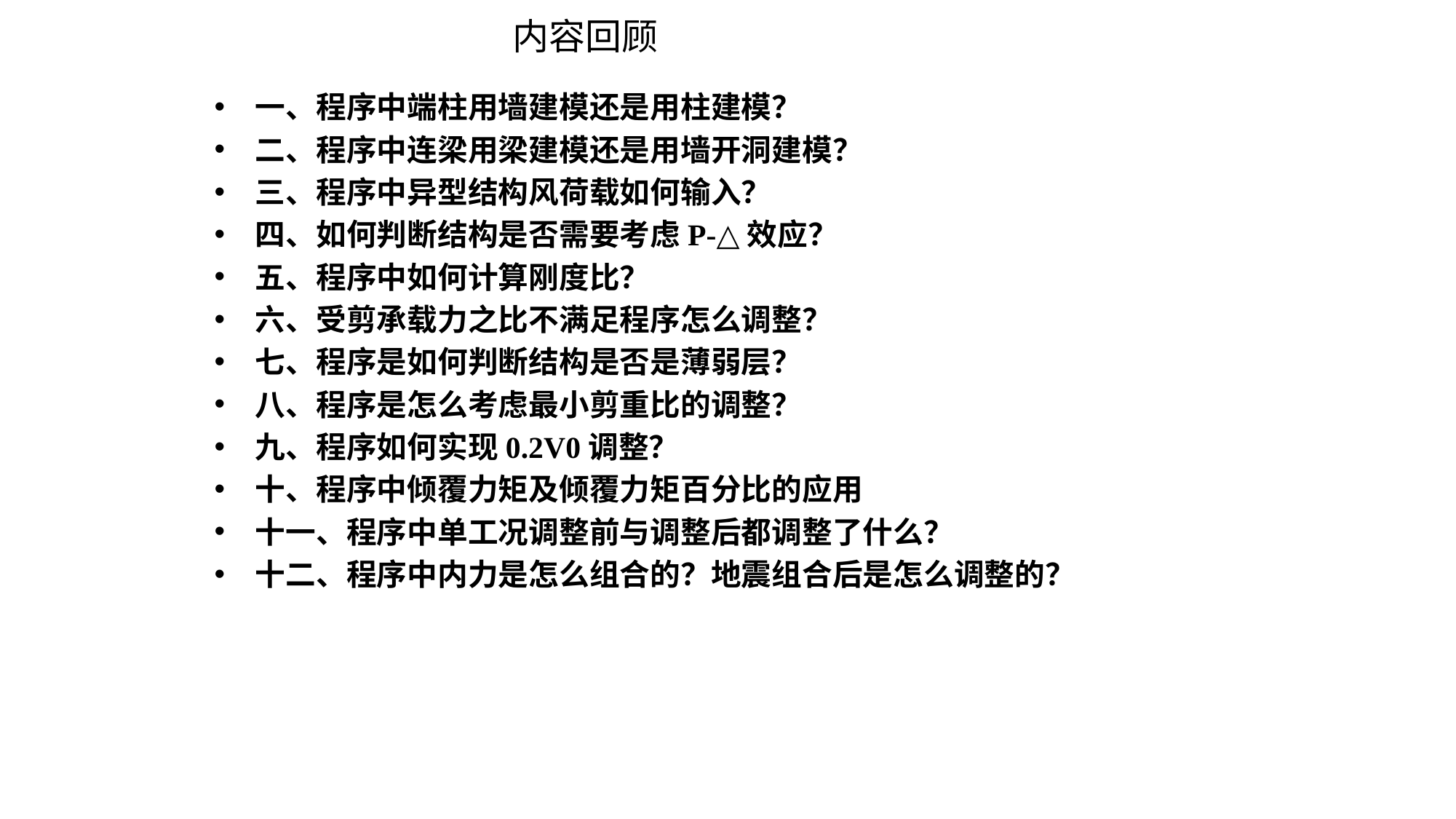

# 内容回顾
一、程序中端柱用墙建模还是用柱建模？
二、程序中连梁用梁建模还是用墙开洞建模？
三、程序中异型结构风荷载如何输入？
四、如何判断结构是否需要考虑P-△效应？
五、程序中如何计算刚度比？
六、受剪承载力之比不满足程序怎么调整？
七、程序是如何判断结构是否是薄弱层？
八、程序是怎么考虑最小剪重比的调整？
九、程序如何实现0.2V0调整？
十、程序中倾覆力矩及倾覆力矩百分比的应用
十一、程序中单工况调整前与调整后都调整了什么？
十二、程序中内力是怎么组合的？地震组合后是怎么调整的？